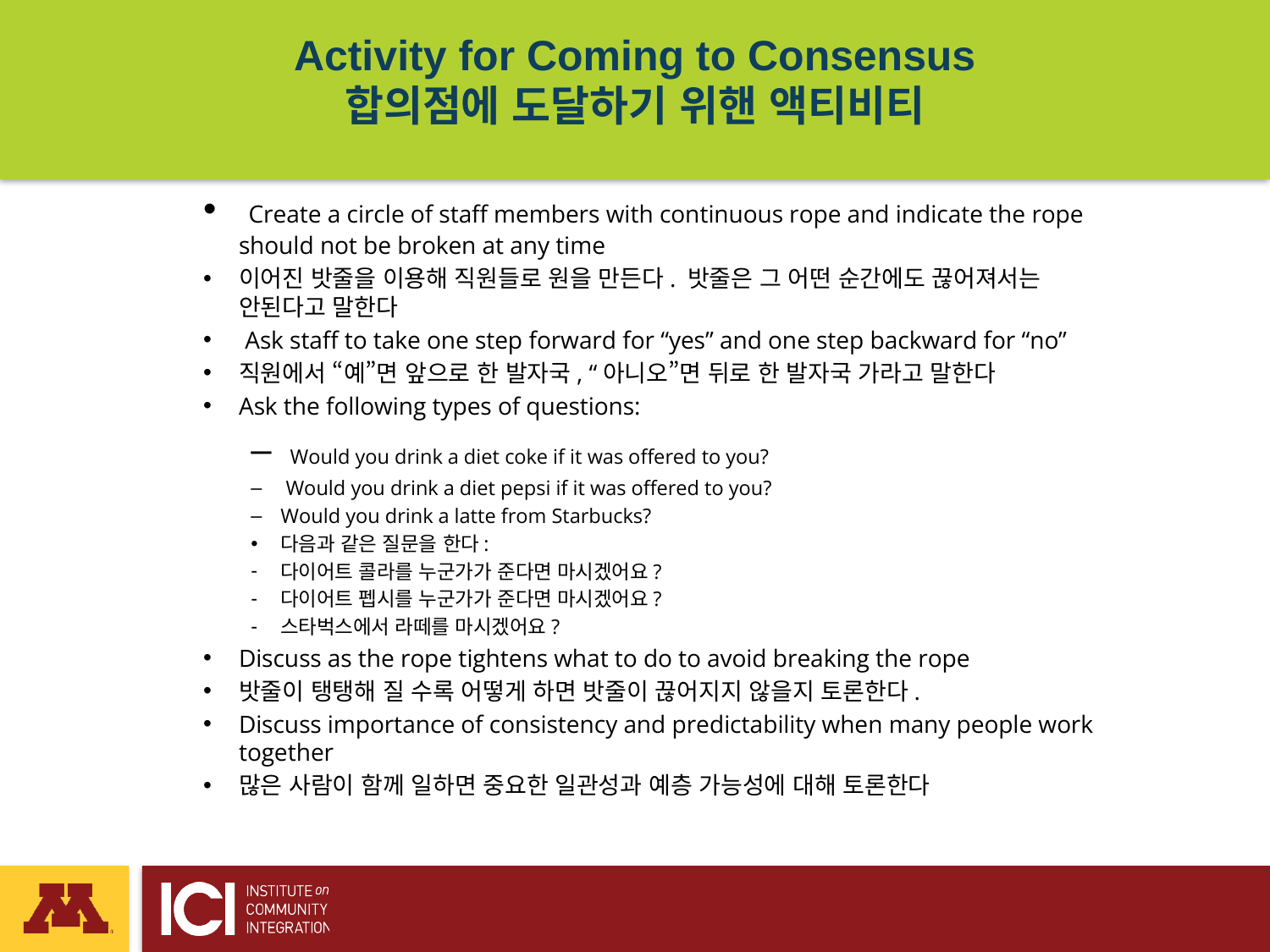

# Activity for Coming to Consensus 합의점에 도달하기 위핸 액티비티
 Create a circle of staff members with continuous rope and indicate the rope should not be broken at any time
이어진 밧줄을 이용해 직원들로 원을 만든다. 밧줄은 그 어떤 순간에도 끊어져서는 안된다고 말한다
 Ask staff to take one step forward for “yes” and one step backward for “no”
직원에서 “예”면 앞으로 한 발자국, “아니오”면 뒤로 한 발자국 가라고 말한다
Ask the following types of questions:
 Would you drink a diet coke if it was offered to you?
 Would you drink a diet pepsi if it was offered to you?
Would you drink a latte from Starbucks?
다음과 같은 질문을 한다:
다이어트 콜라를 누군가가 준다면 마시겠어요?
다이어트 펩시를 누군가가 준다면 마시겠어요?
스타벅스에서 라떼를 마시겠어요?
Discuss as the rope tightens what to do to avoid breaking the rope
밧줄이 탱탱해 질 수록 어떻게 하면 밧줄이 끊어지지 않을지 토론한다.
Discuss importance of consistency and predictability when many people work together
많은 사람이 함께 일하면 중요한 일관성과 예층 가능성에 대해 토론한다